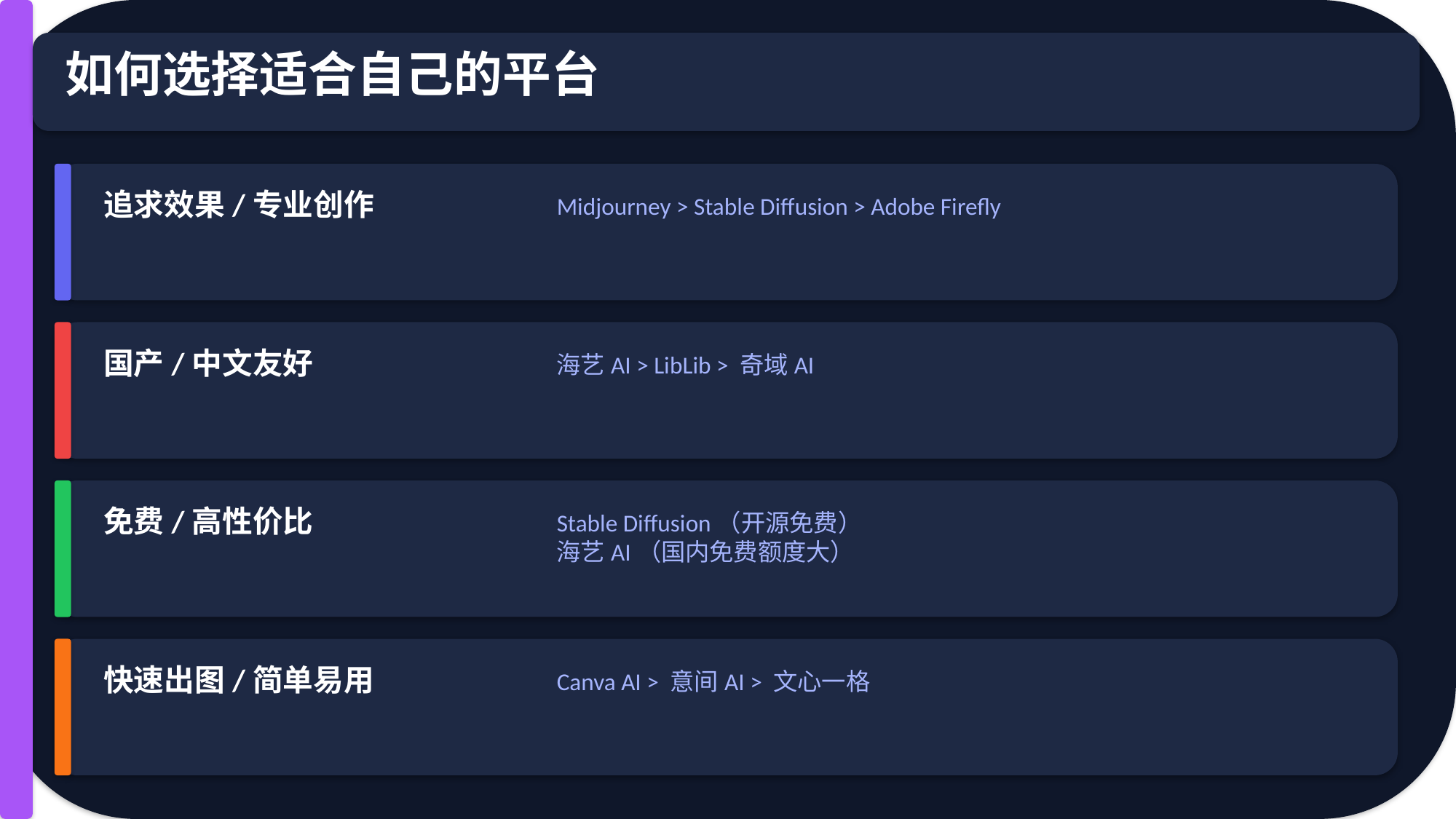

如何选择适合自己的平台

追求效果/专业创作
Midjourney > Stable Diffusion > Adobe Firefly

国产/中文友好
海艺AI > LibLib > 奇域AI

免费/高性价比
Stable Diffusion（开源免费）
海艺AI（国内免费额度大）

快速出图/简单易用
Canva AI > 意间AI > 文心一格